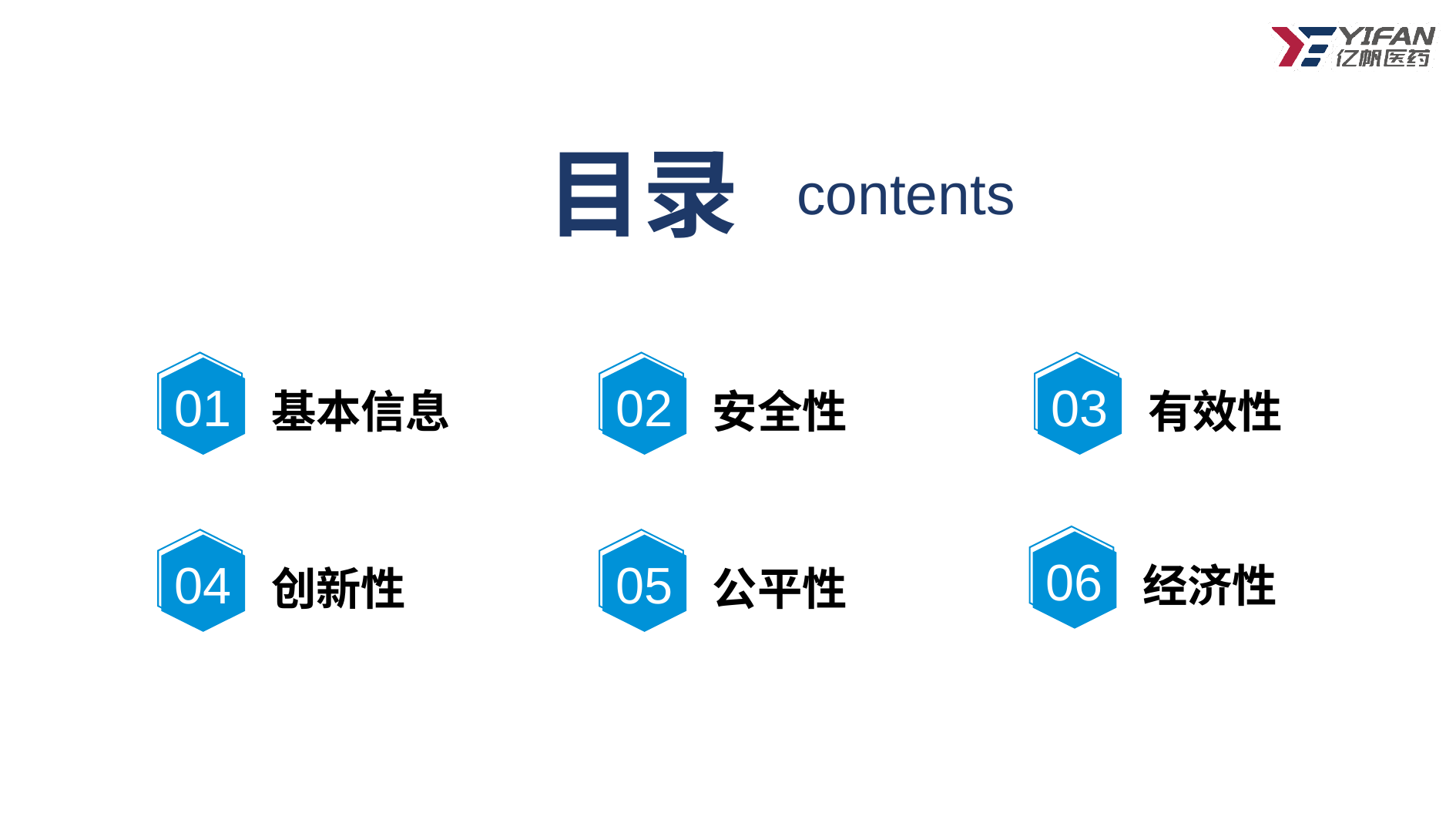

目录
contents
2

01
02
03
基本信息
安全性
有效性
Part

06
04
05
经济性
创新性
公平性